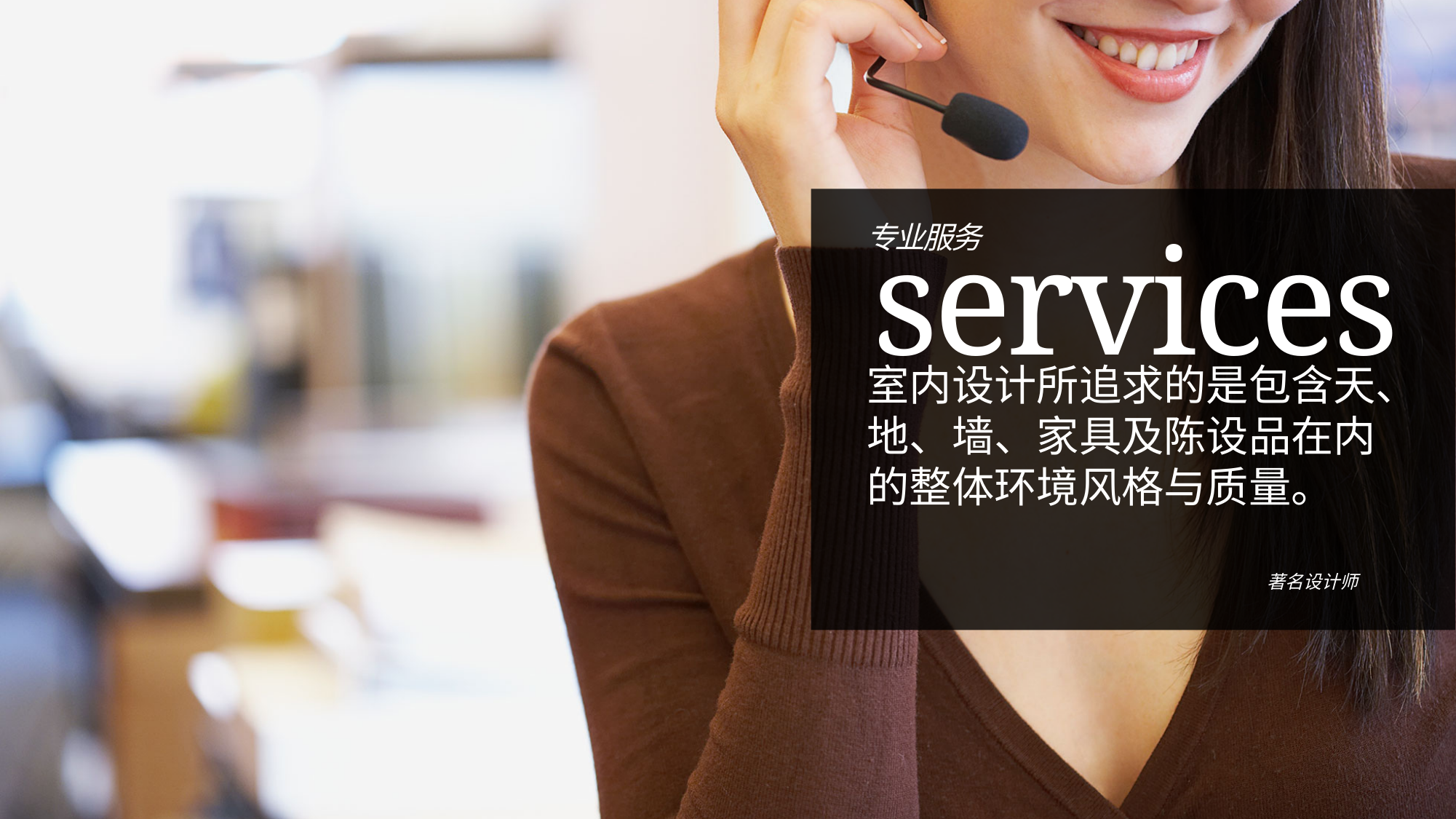

services
专业服务
室内设计所追求的是包含天、地、墙、家具及陈设品在内的整体环境风格与质量。
著名设计师